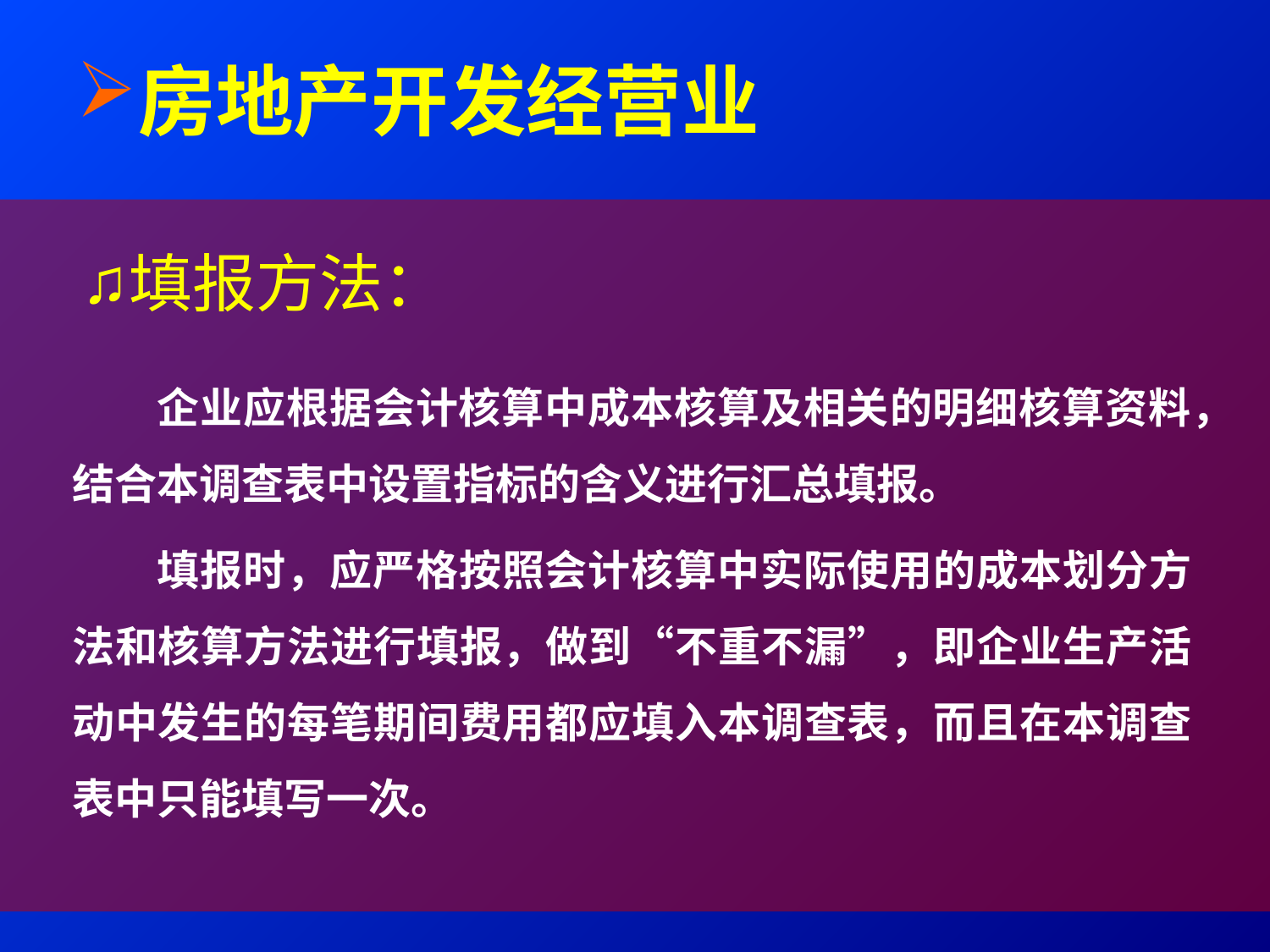

房地产开发经营业

填报方法：
企业应根据会计核算中成本核算及相关的明细核算资料，结合本调查表中设置指标的含义进行汇总填报。
填报时，应严格按照会计核算中实际使用的成本划分方法和核算方法进行填报，做到“不重不漏”，即企业生产活动中发生的每笔期间费用都应填入本调查表，而且在本调查表中只能填写一次。